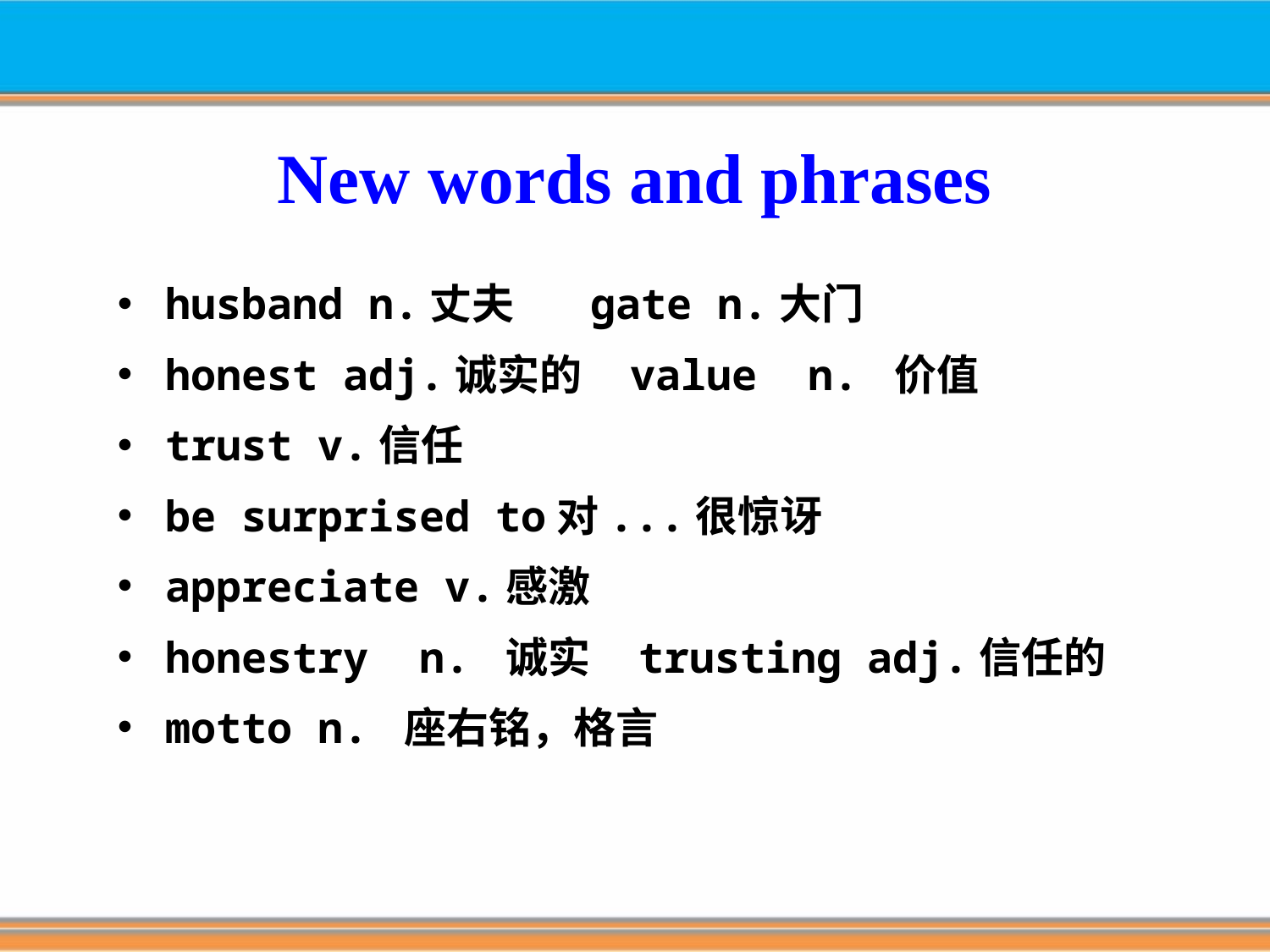

New words and phrases
husband n.丈夫       gate n.大门
honest adj.诚实的    value  n. 价值
trust v.信任
be surprised to对...很惊讶
appreciate v.感激
honestry  n. 诚实    trusting adj.信任的
motto n. 座右铭，格言